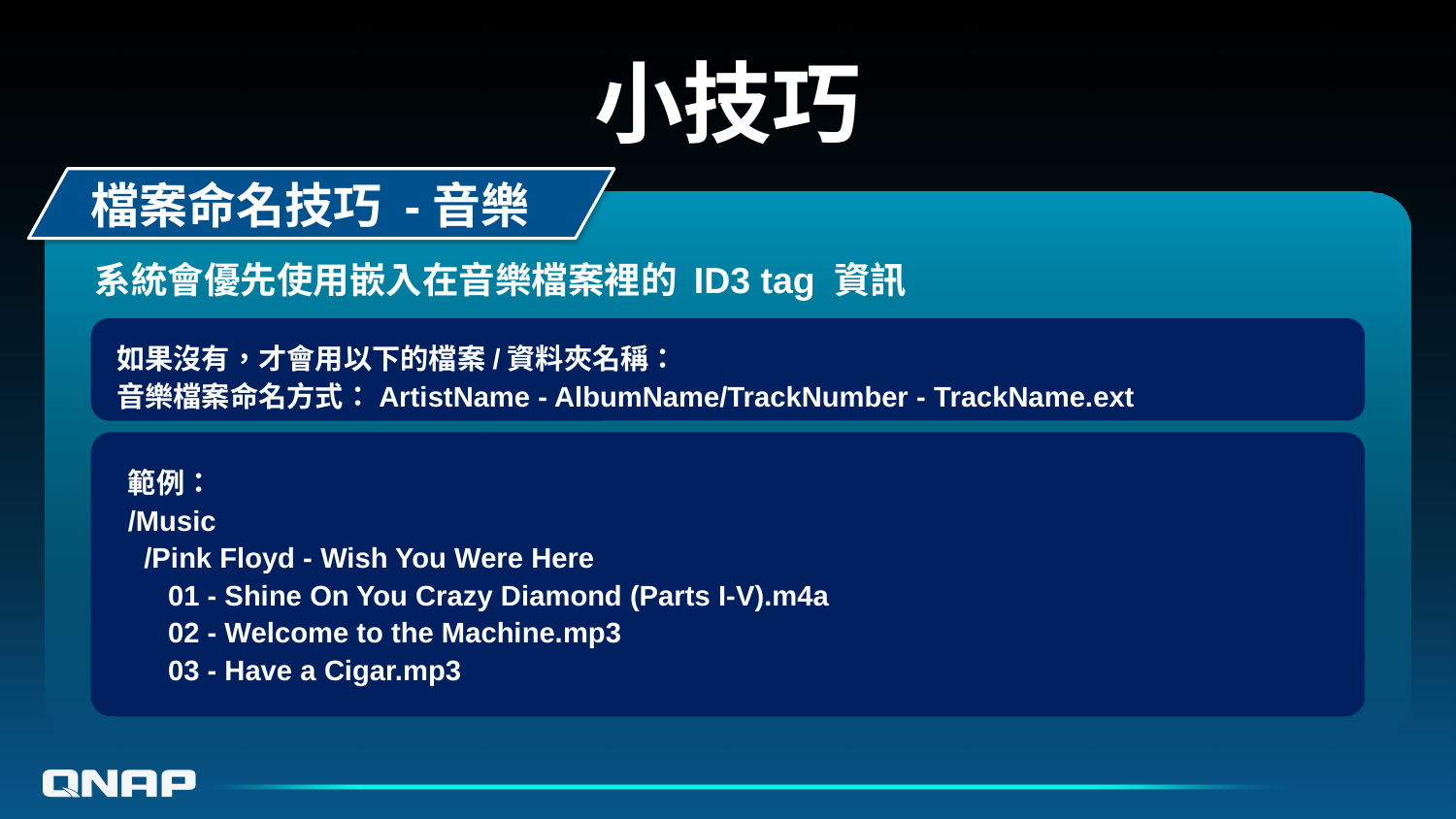

# 小技巧

檔案命名技巧 -音樂
系統會優先使用嵌入在音樂檔案裡的 ID3 tag 資訊

如果沒有，才會用以下的檔案/資料夾名稱：
音樂檔案命名方式：ArtistName - AlbumName/TrackNumber - TrackName.ext

範例：
/Music
  /Pink Floyd - Wish You Were Here
     01 - Shine On You Crazy Diamond (Parts I-V).m4a
     02 - Welcome to the Machine.mp3
     03 - Have a Cigar.mp3